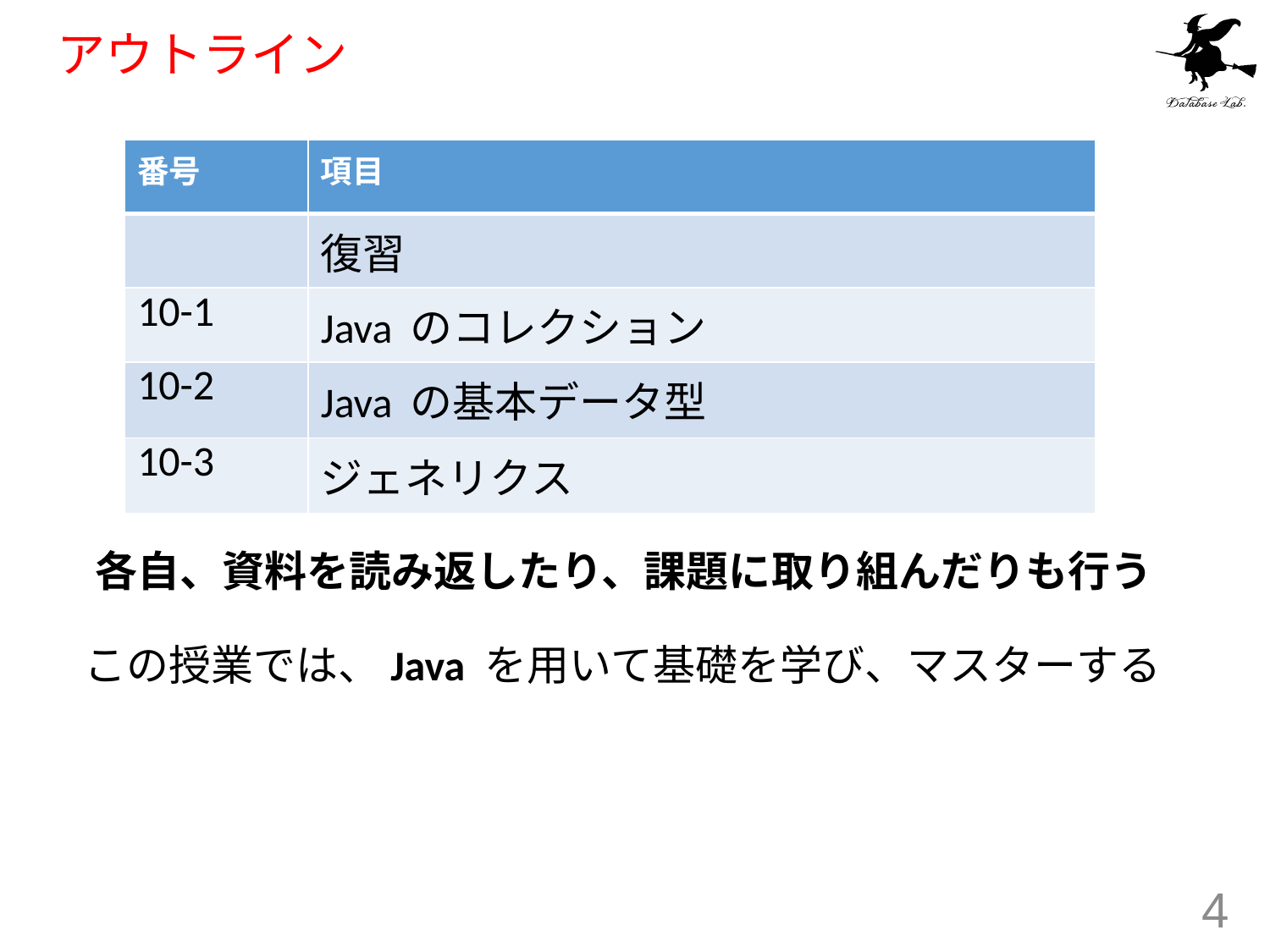

# アウトライン
| 番号 | 項目 |
| --- | --- |
|  | 復習 |
| 10-1 | Java のコレクション |
| 10-2 | Java の基本データ型 |
| 10-3 | ジェネリクス |
各自、資料を読み返したり、課題に取り組んだりも行う
この授業では、Java を用いて基礎を学び、マスターする
4